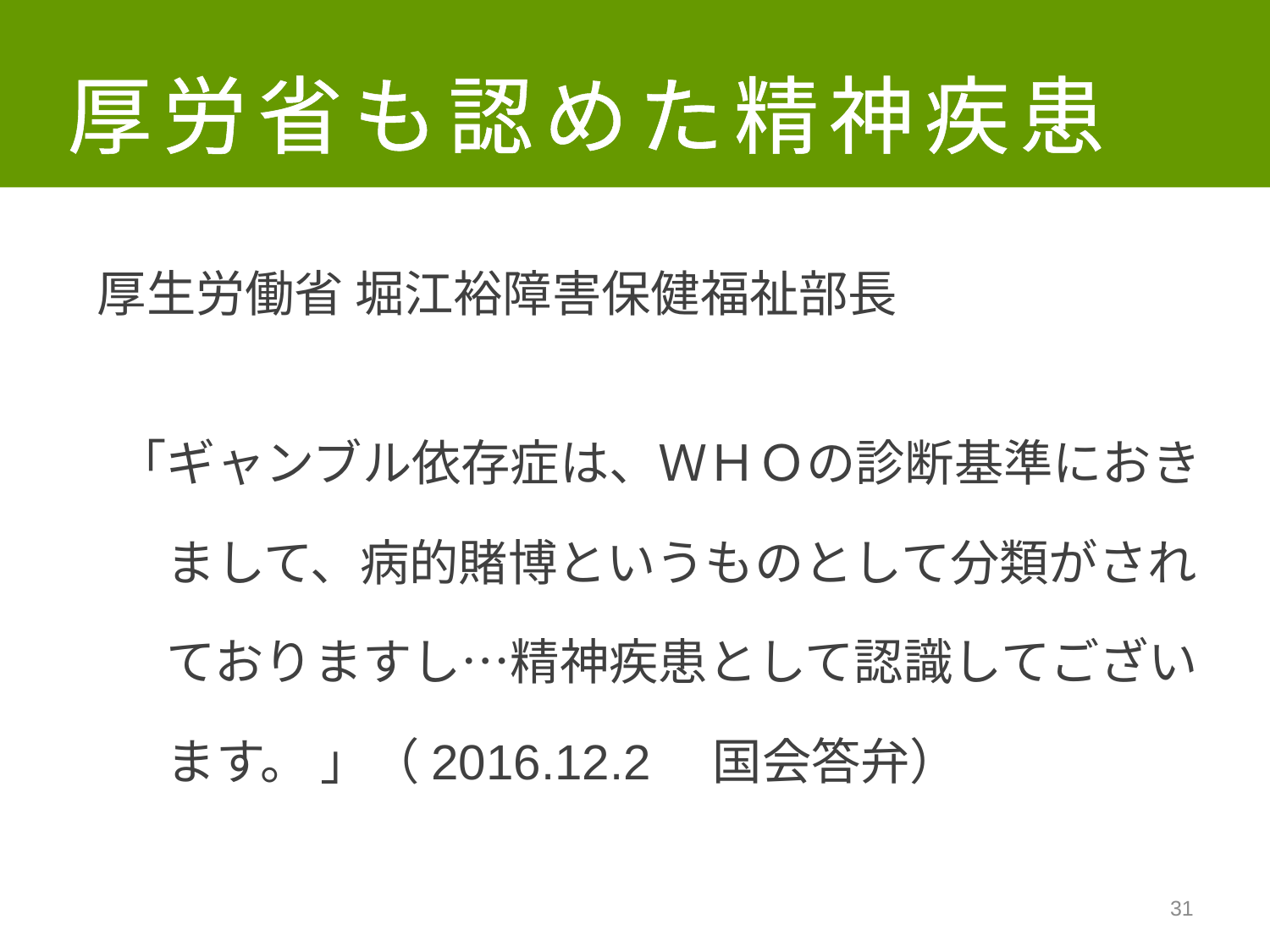

厚労省も認めた精神疾患
厚生労働省 堀江裕障害保健福祉部長
「ギャンブル依存症は、ＷＨＯの診断基準におき
　まして、病的賭博というものとして分類がされ
　ておりますし…精神疾患として認識してござい
　ます。 」（2016.12.2　国会答弁）
31